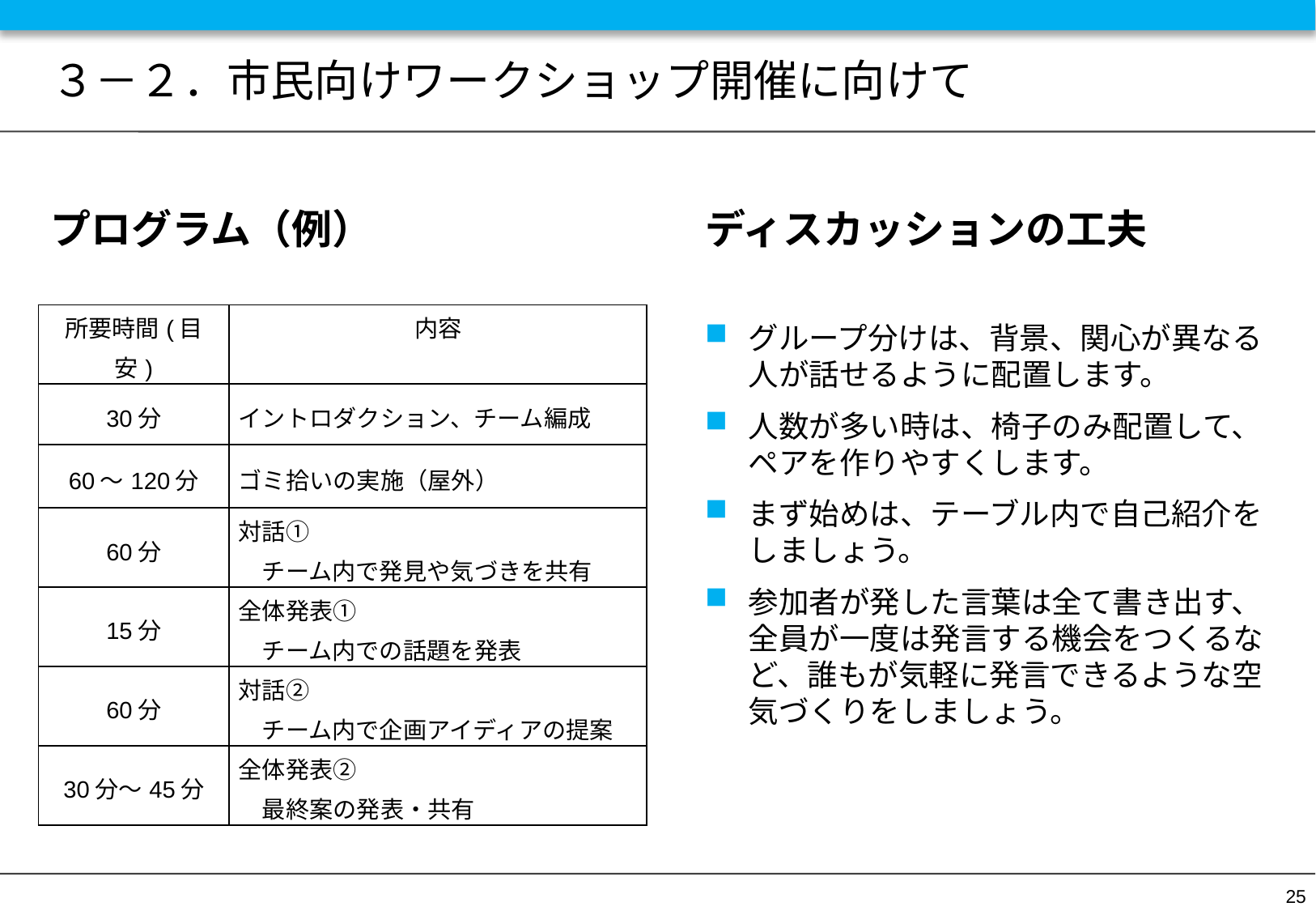

# ３－２．市民向けワークショップ開催に向けて
プログラム（例）

ディスカッションの工夫

グループ分けは、背景、関心が異なる人が話せるように配置します。
人数が多い時は、椅子のみ配置して、ペアを作りやすくします。
まず始めは、テーブル内で自己紹介をしましょう。
参加者が発した言葉は全て書き出す、全員が一度は発言する機会をつくるなど、誰もが気軽に発言できるような空気づくりをしましょう。
| 所要時間(目安) | 内容 |
| --- | --- |
| 30分 | イントロダクション、チーム編成 |
| 60〜120分 | ゴミ拾いの実施（屋外） |
| 60分 | 対話① 　チーム内で発見や気づきを共有 |
| 15分 | 全体発表① 　チーム内での話題を発表 |
| 60分 | 対話② 　チーム内で企画アイディアの提案 |
| 30分〜45分 | 全体発表② 　最終案の発表・共有 |
25